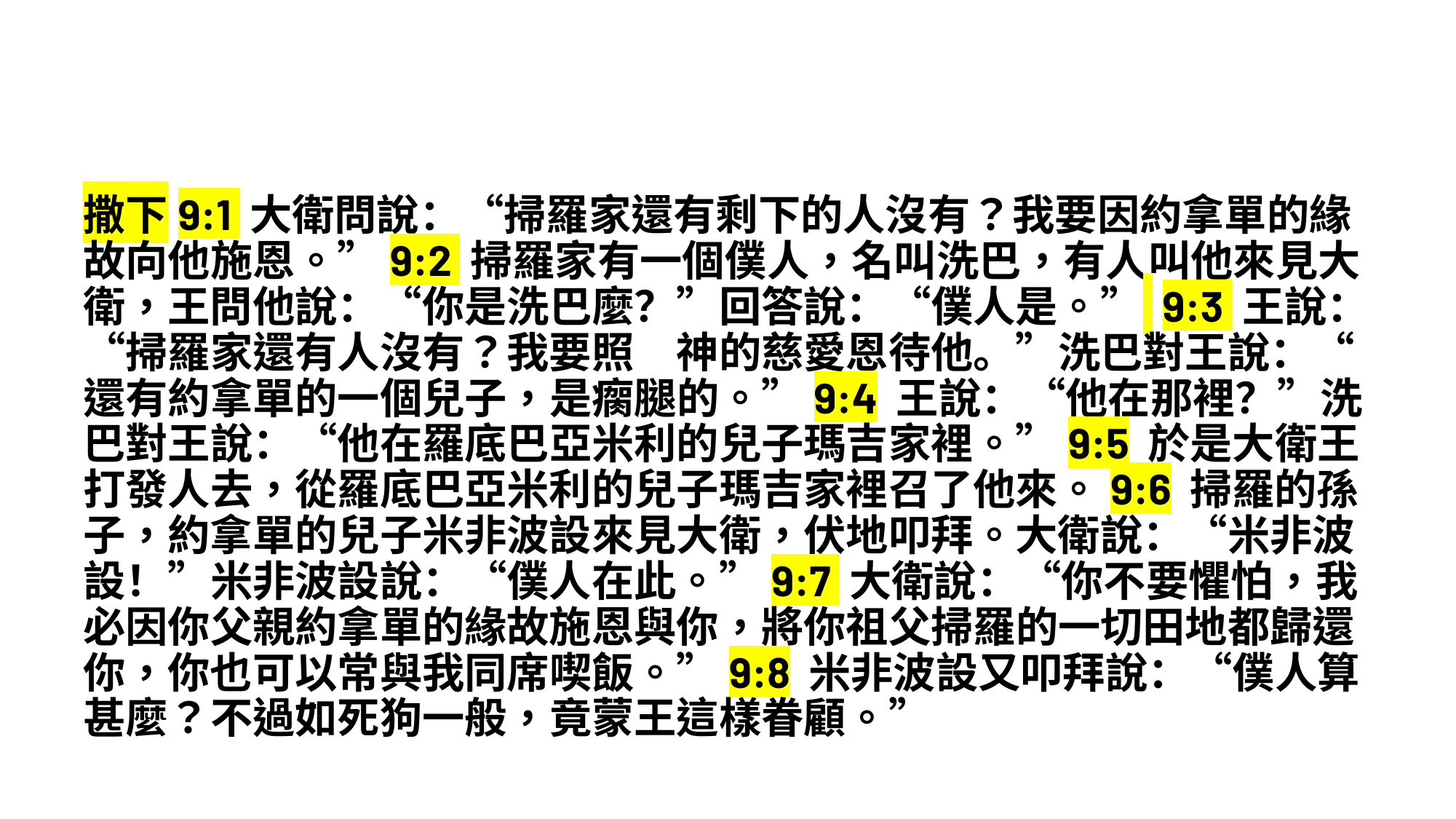

撒下9:1 大衛問說：“掃羅家還有剩下的人沒有？我要因約拿單的緣故向他施恩。”9:2 掃羅家有一個僕人，名叫洗巴，有人叫他來見大衛，王問他說：“你是洗巴麼？”回答說：“僕人是。” 9:3 王說：“掃羅家還有人沒有？我要照　神的慈愛恩待他。”洗巴對王說：“還有約拿單的一個兒子，是瘸腿的。”9:4 王說：“他在那裡？”洗巴對王說：“他在羅底巴亞米利的兒子瑪吉家裡。”9:5 於是大衛王打發人去，從羅底巴亞米利的兒子瑪吉家裡召了他來。9:6 掃羅的孫子，約拿單的兒子米非波設來見大衛，伏地叩拜。大衛說：“米非波設！”米非波設說：“僕人在此。”9:7 大衛說：“你不要懼怕，我必因你父親約拿單的緣故施恩與你，將你祖父掃羅的一切田地都歸還你，你也可以常與我同席喫飯。”9:8 米非波設又叩拜說：“僕人算甚麼？不過如死狗一般，竟蒙王這樣眷顧。”